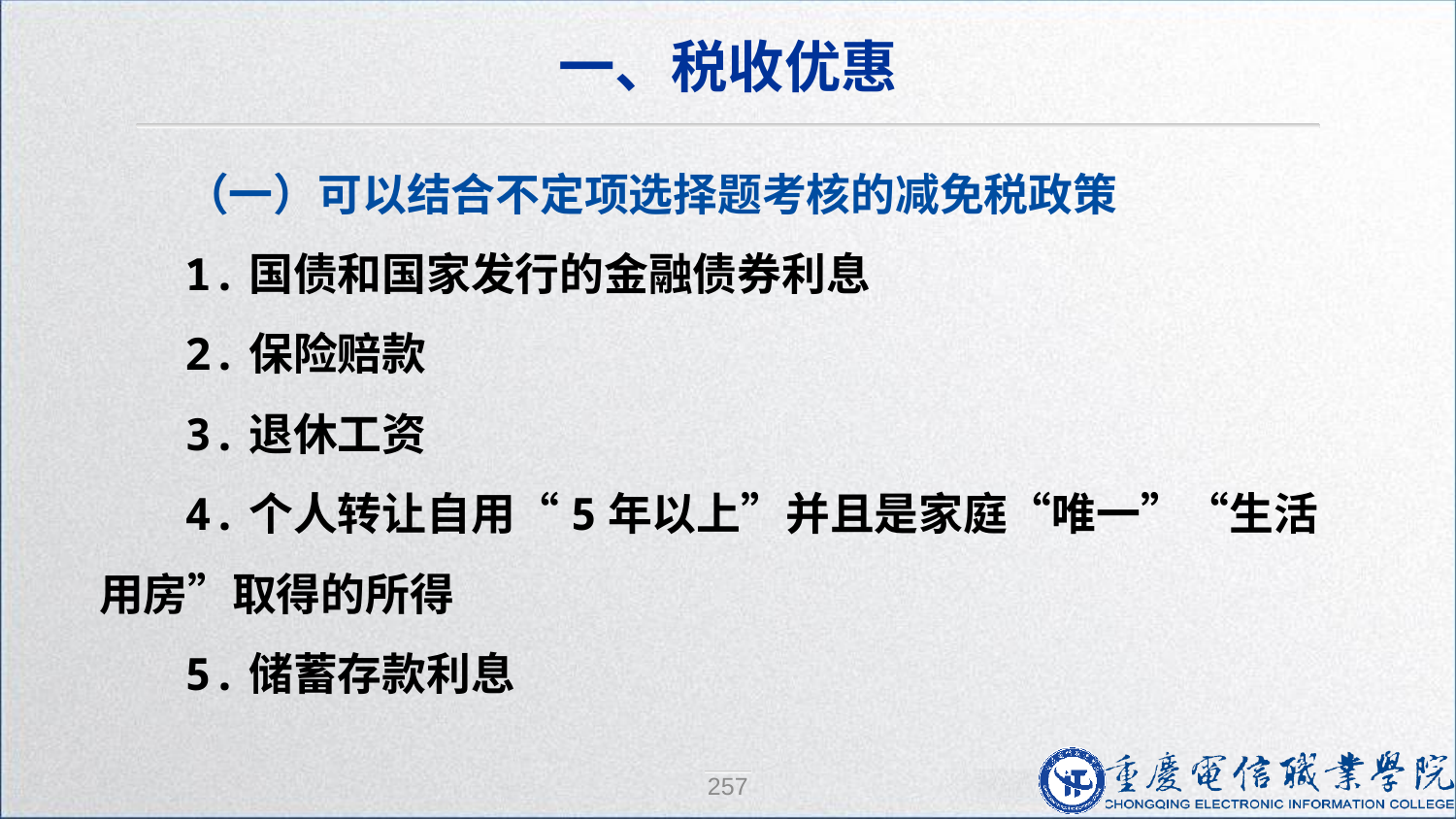

一、税收优惠
（一）可以结合不定项选择题考核的减免税政策
1.国债和国家发行的金融债券利息
2.保险赔款
3.退休工资
4.个人转让自用“5年以上”并且是家庭“唯一”“生活用房”取得的所得
5.储蓄存款利息
257